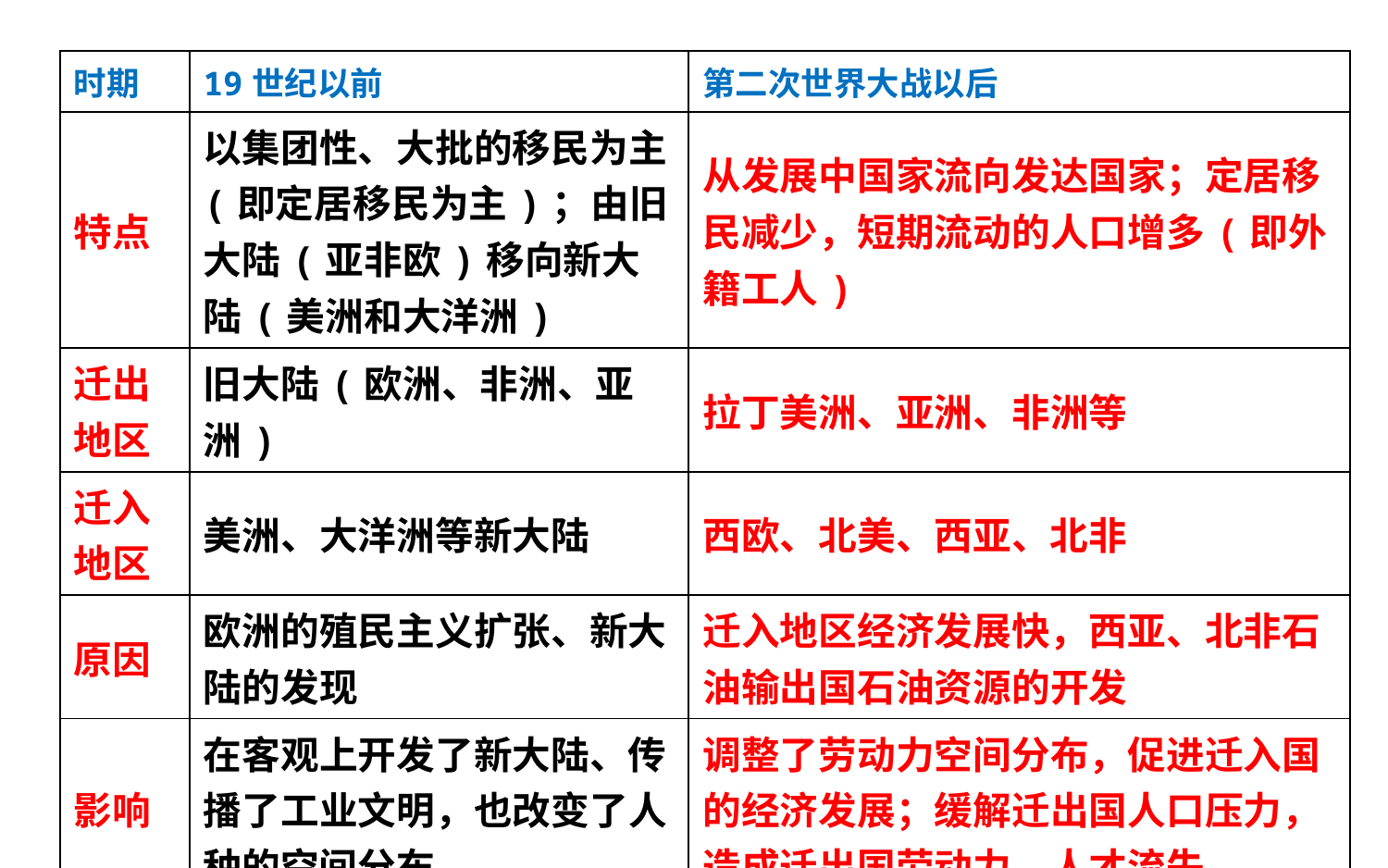

| 时期 | 19世纪以前 | 第二次世界大战以后 |
| --- | --- | --- |
| 特点 | 以集团性、大批的移民为主(即定居移民为主)；由旧大陆(亚非欧)移向新大陆(美洲和大洋洲) | 从发展中国家流向发达国家；定居移民减少，短期流动的人口增多(即外籍工人) |
| 迁出 地区 | 旧大陆(欧洲、非洲、亚洲) | 拉丁美洲、亚洲、非洲等 |
| 迁入 地区 | 美洲、大洋洲等新大陆 | 西欧、北美、西亚、北非 |
| 原因 | 欧洲的殖民主义扩张、新大陆的发现 | 迁入地区经济发展快，西亚、北非石油输出国石油资源的开发 |
| 影响 | 在客观上开发了新大陆、传播了工业文明，也改变了人种的空间分布 | 调整了劳动力空间分布，促进迁入国的经济发展；缓解迁出国人口压力，造成迁出国劳动力、人才流失 |